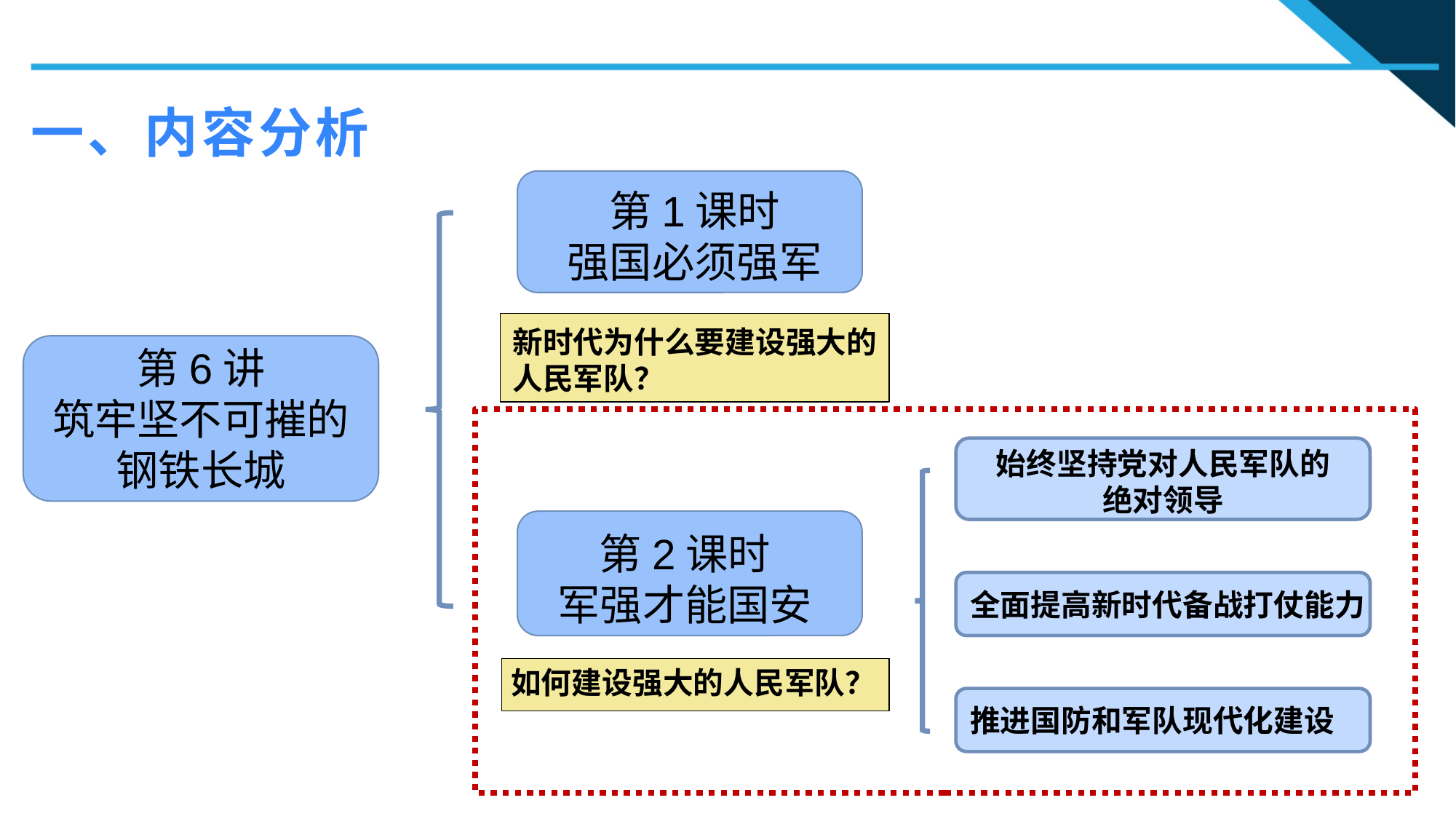

一、内容分析

第1课时
强国必须强军

新时代为什么要建设强大的
人民军队？

第6讲
筑牢坚不可摧的
钢铁长城

始终坚持党对人民军队的
绝对领导

第2课时
军强才能国安

全面提高新时代备战打仗能力
如何建设强大的人民军队？

推进国防和军队现代化建设